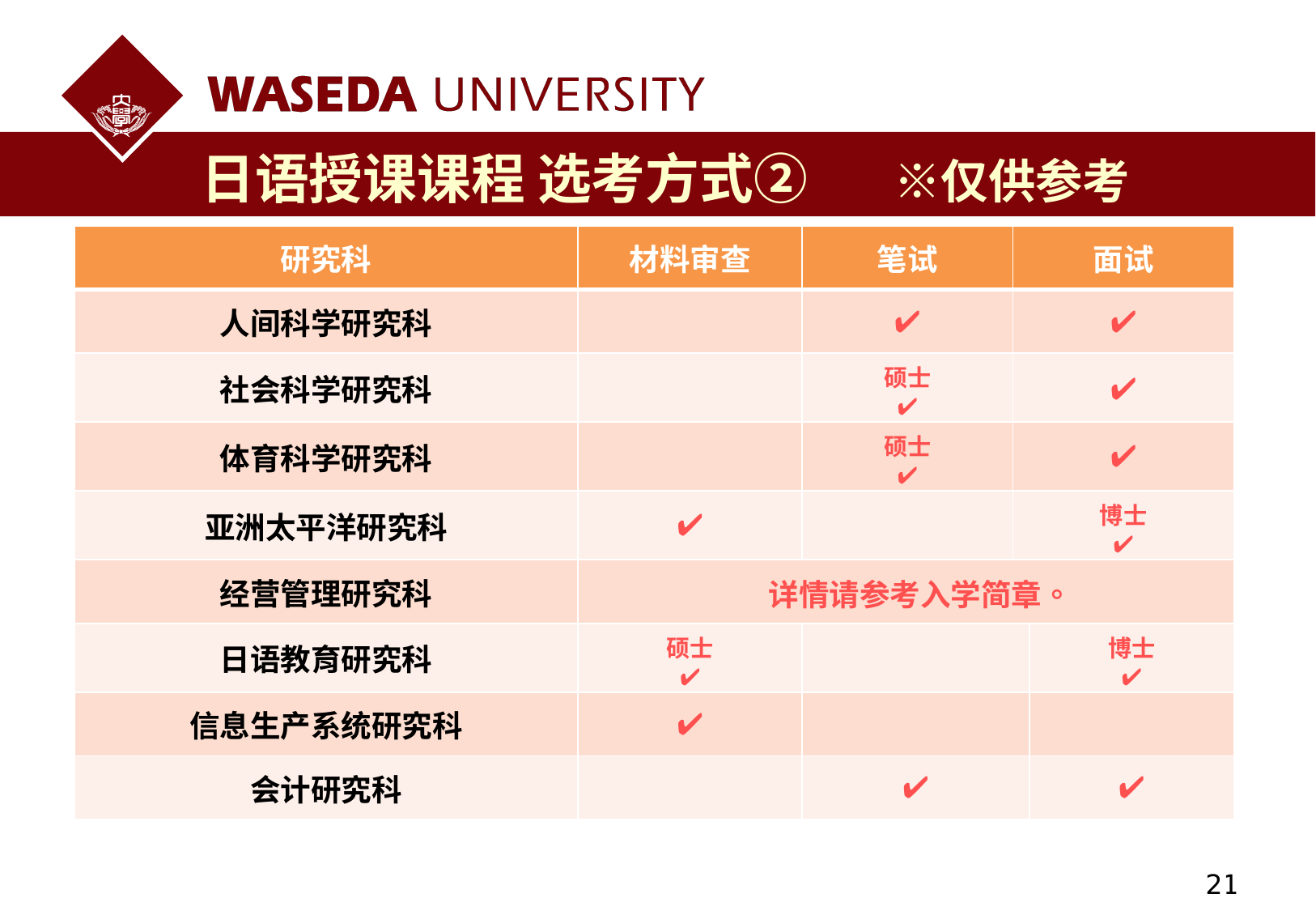

日语授课课程 选考方式②       ※仅供参考
| 研究科 | 材料审查 | 笔试 | 面试 |  |
| --- | --- | --- | --- | --- |
| 人间科学研究科 |  | ✔ | ✔ |  |
| 社会科学研究科 |  | 硕士 ✔ | ✔ |  |
| 体育科学研究科 |  | 硕士 ✔ | ✔ |  |
| 亚洲太平洋研究科 | ✔ |  | 博士 ✔ |  |
| 经营管理研究科 |  |  |  |  |
| 日语教育研究科 | 硕士 ✔ |  |  | 博士 ✔ |
| 信息生产系统研究科 | ✔ |  |  |  |
| 会计研究科 |  | ✔ |  | ✔ |
详情请参考入学简章。